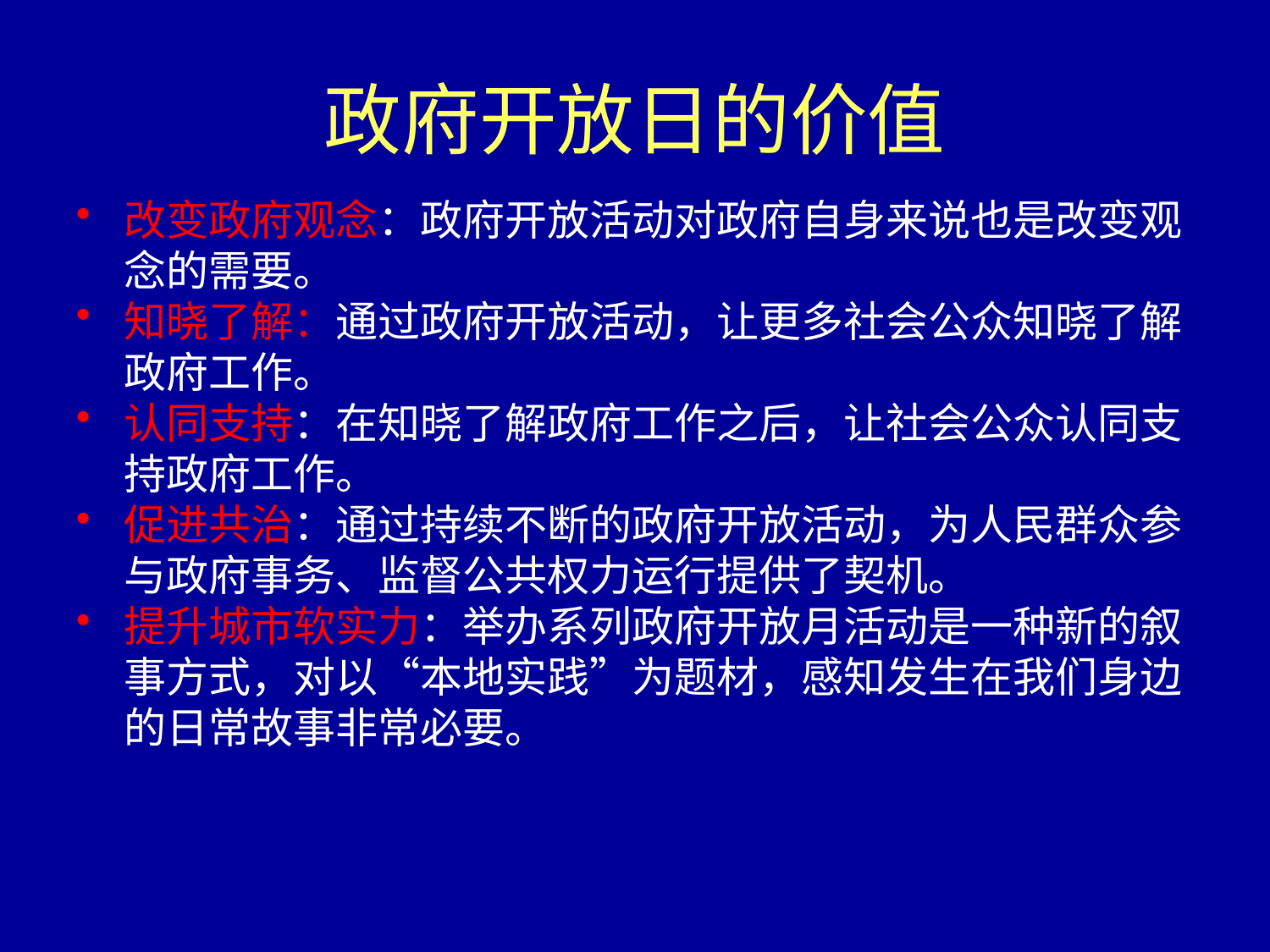

# 政府开放日的价值
改变政府观念：政府开放活动对政府自身来说也是改变观念的需要。
知晓了解：通过政府开放活动，让更多社会公众知晓了解政府工作。
认同支持：在知晓了解政府工作之后，让社会公众认同支持政府工作。
促进共治：通过持续不断的政府开放活动，为人民群众参与政府事务、监督公共权力运行提供了契机。
提升城市软实力：举办系列政府开放月活动是一种新的叙事方式，对以“本地实践”为题材，感知发生在我们身边的日常故事非常必要。